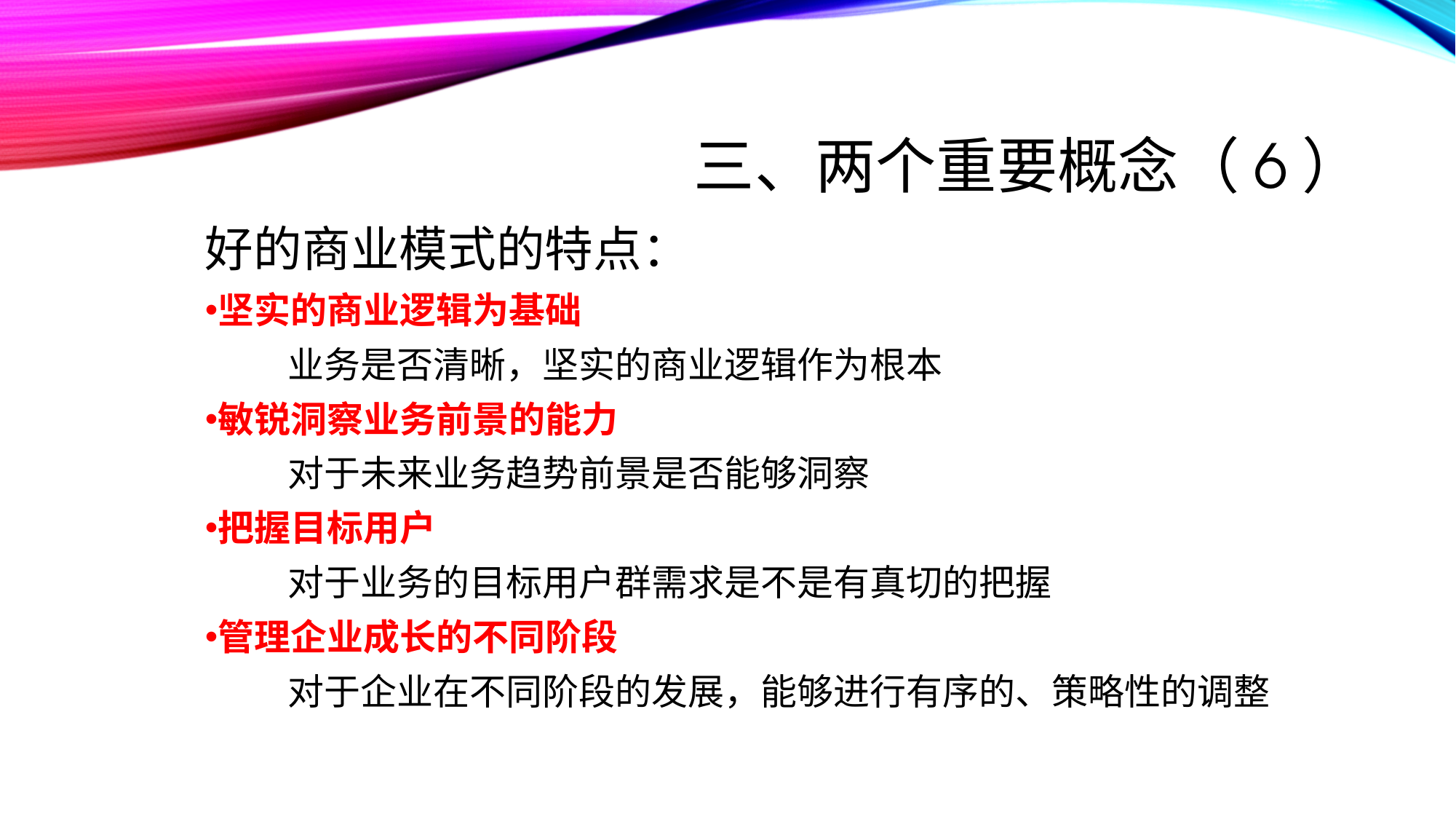

# 三、两个重要概念（6）
好的商业模式的特点：
坚实的商业逻辑为基础
         业务是否清晰，坚实的商业逻辑作为根本
敏锐洞察业务前景的能力
         对于未来业务趋势前景是否能够洞察
把握目标用户
         对于业务的目标用户群需求是不是有真切的把握
管理企业成长的不同阶段
         对于企业在不同阶段的发展，能够进行有序的、策略性的调整